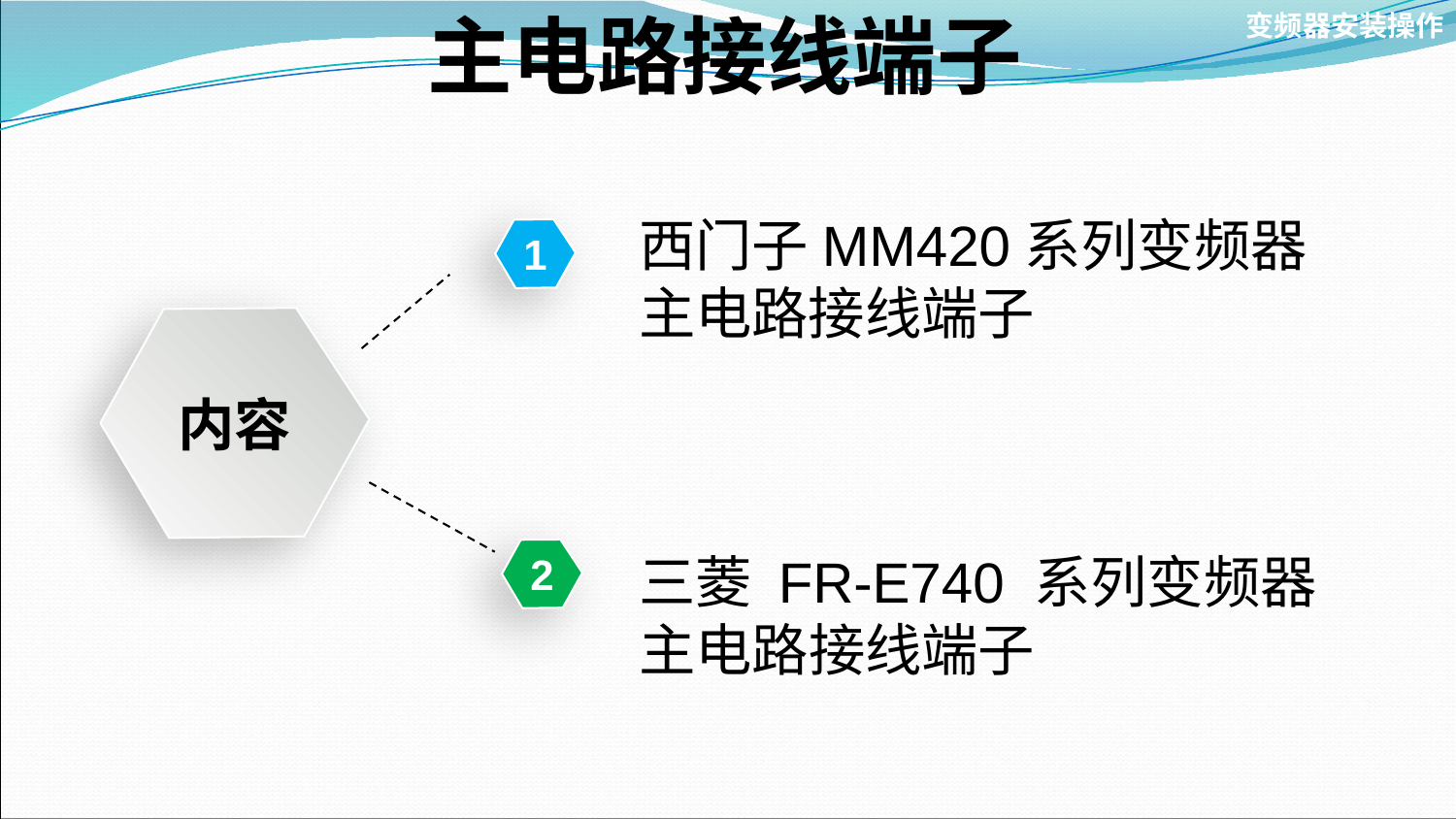

# 主电路接线端子
变频器安装操作
西门子MM420系列变频器
主电路接线端子
1
内容
2
三菱 FR-E740 系列变频器
主电路接线端子
2